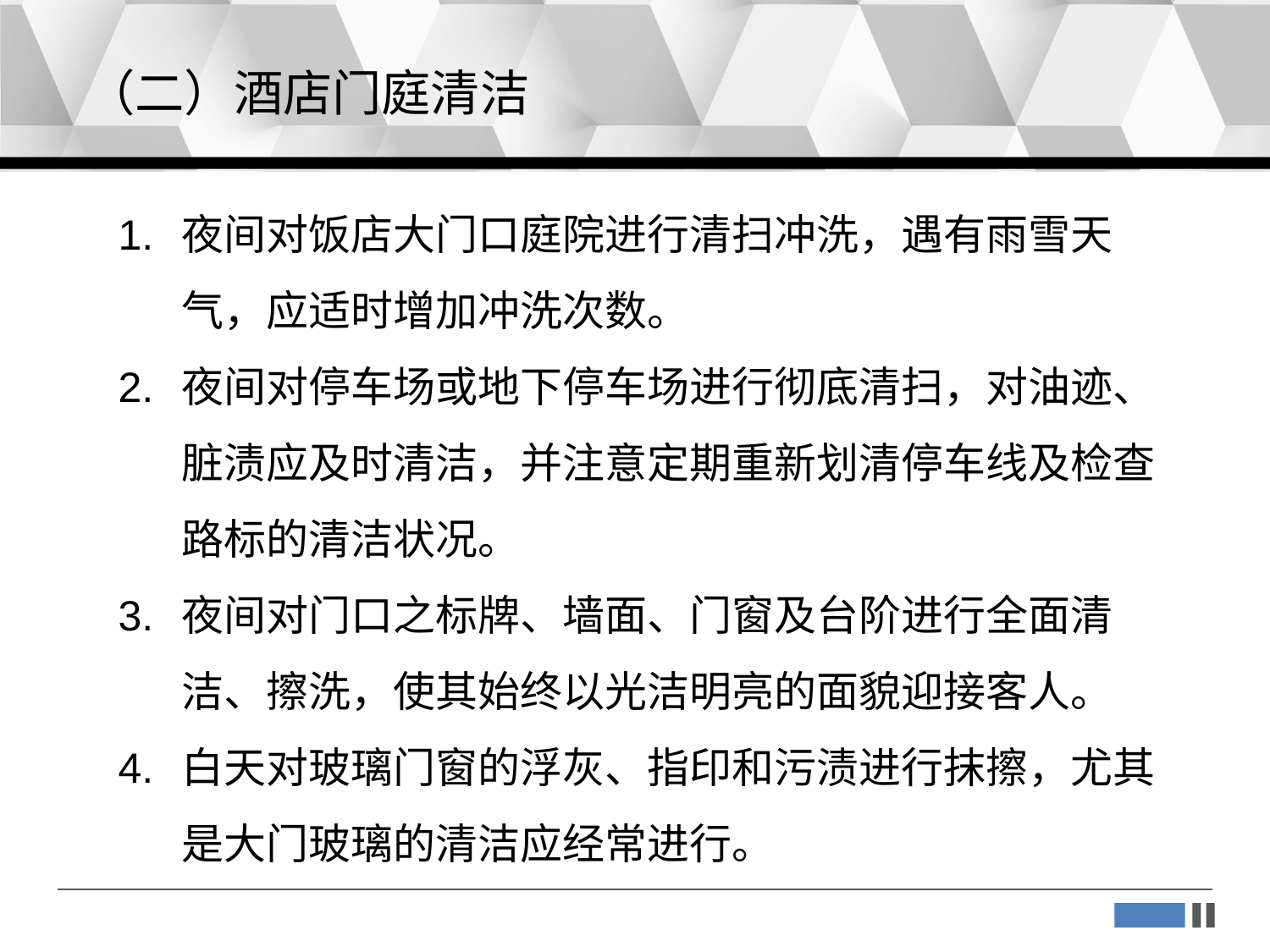

（二）酒店门庭清洁
夜间对饭店大门口庭院进行清扫冲洗，遇有雨雪天气，应适时增加冲洗次数。
夜间对停车场或地下停车场进行彻底清扫，对油迹、脏渍应及时清洁，并注意定期重新划清停车线及检查路标的清洁状况。
夜间对门口之标牌、墙面、门窗及台阶进行全面清洁、擦洗，使其始终以光洁明亮的面貌迎接客人。
白天对玻璃门窗的浮灰、指印和污渍进行抹擦，尤其是大门玻璃的清洁应经常进行。